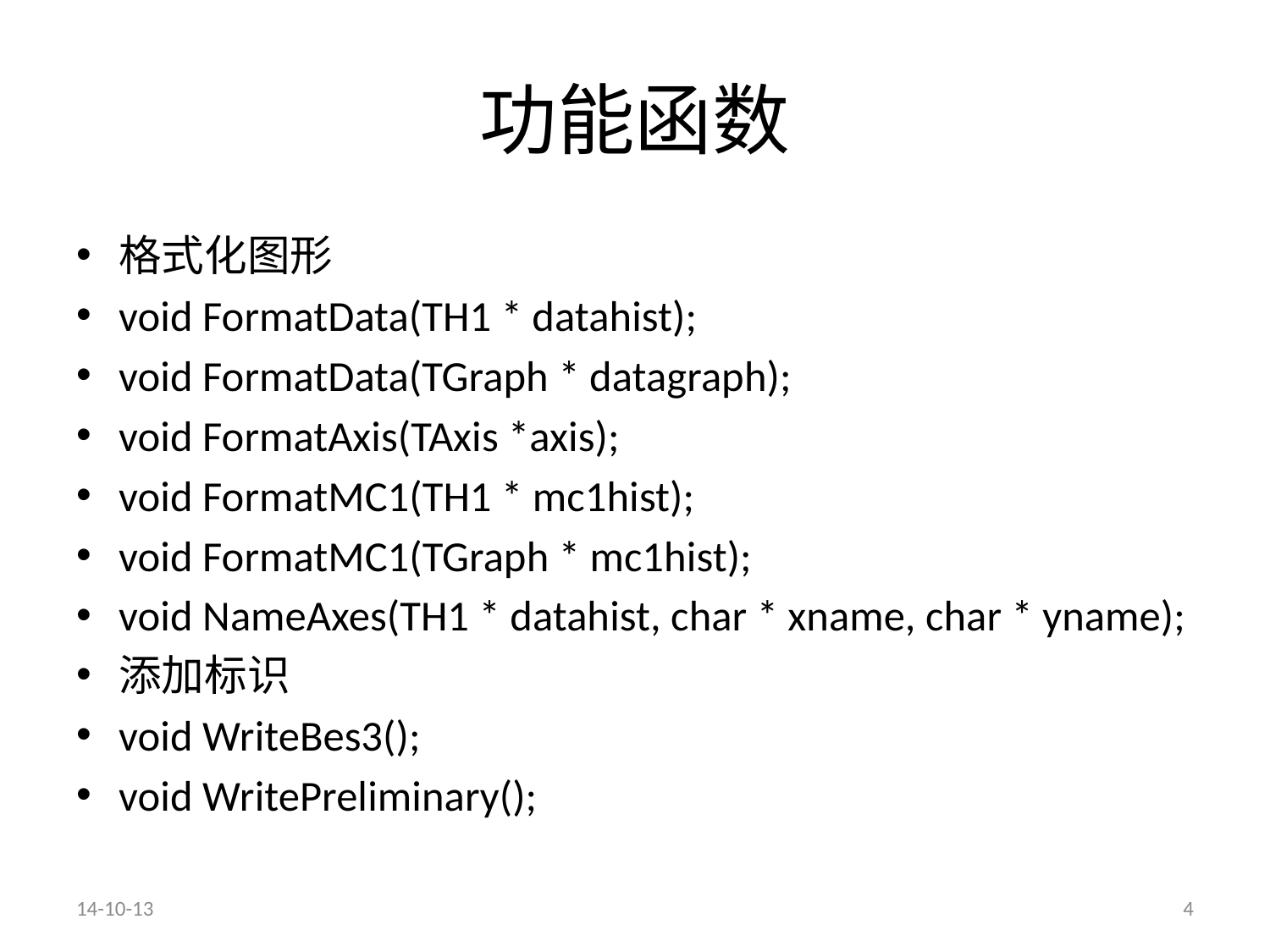

# 功能函数
格式化图形
void FormatData(TH1 * datahist);
void FormatData(TGraph * datagraph);
void FormatAxis(TAxis *axis);
void FormatMC1(TH1 * mc1hist);
void FormatMC1(TGraph * mc1hist);
void NameAxes(TH1 * datahist, char * xname, char * yname);
添加标识
void WriteBes3();
void WritePreliminary();
14-10-13
4